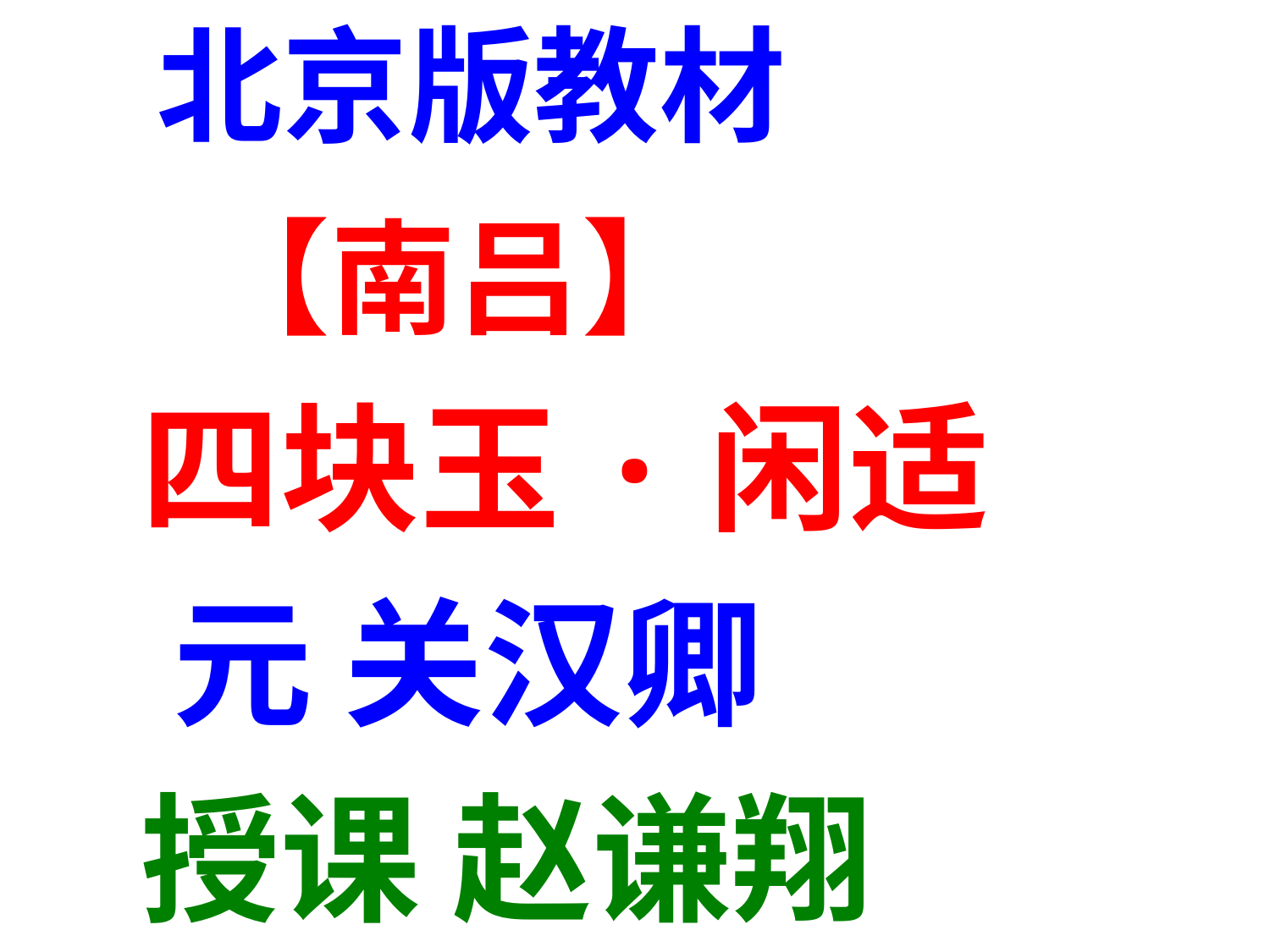

北京版教材
     【南吕】
   四块玉·闲适
    元 关汉卿
   授课 赵谦翔